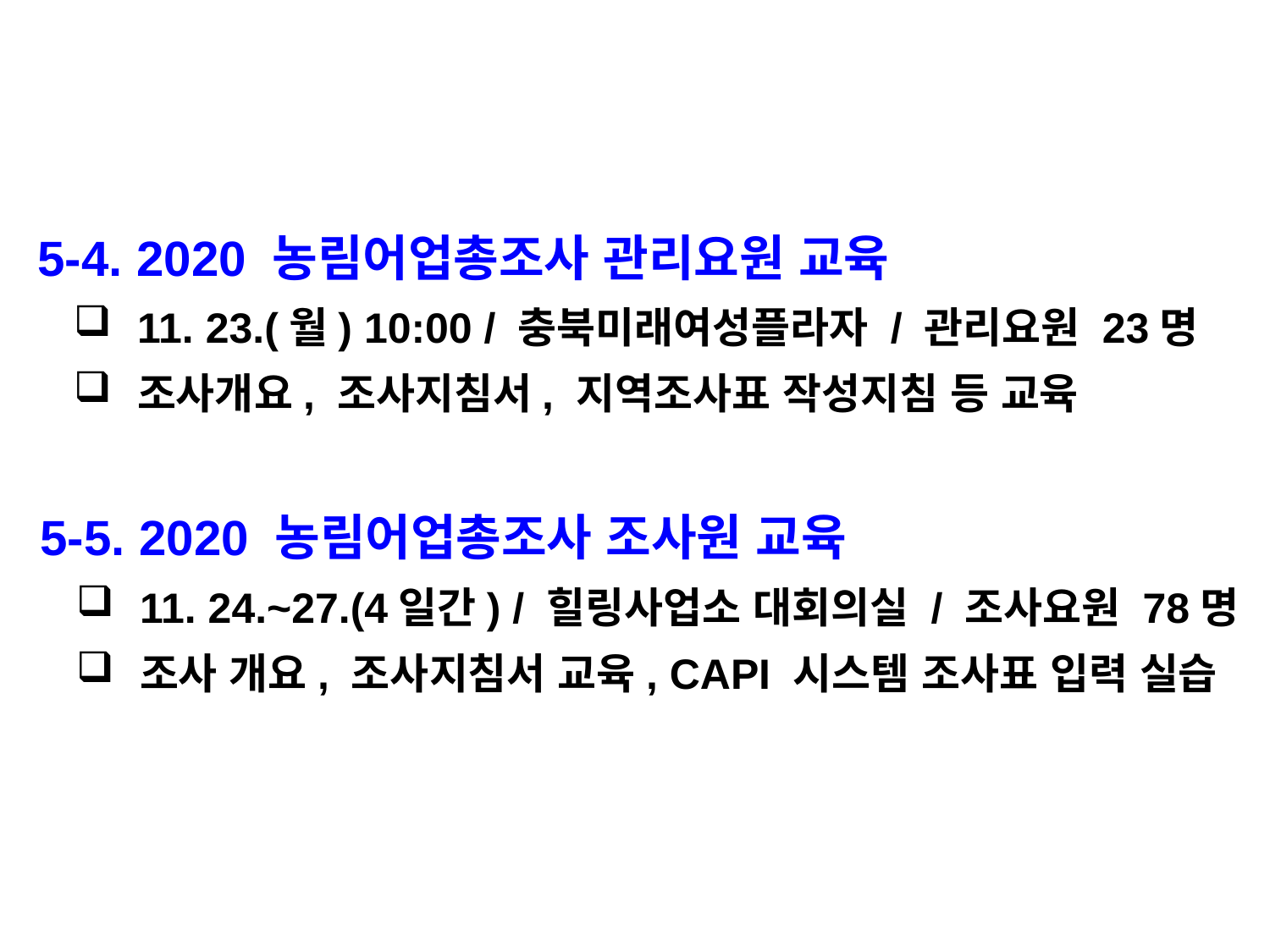

5-4. 2020 농림어업총조사 관리요원 교육
11. 23.(월) 10:00 / 충북미래여성플라자 / 관리요원 23명
조사개요, 조사지침서, 지역조사표 작성지침 등 교육

  5-5. 2020 농림어업총조사 조사원 교육
11. 24.~27.(4일간) / 힐링사업소 대회의실 / 조사요원 78명
조사 개요, 조사지침서 교육, CAPI 시스템 조사표 입력 실습